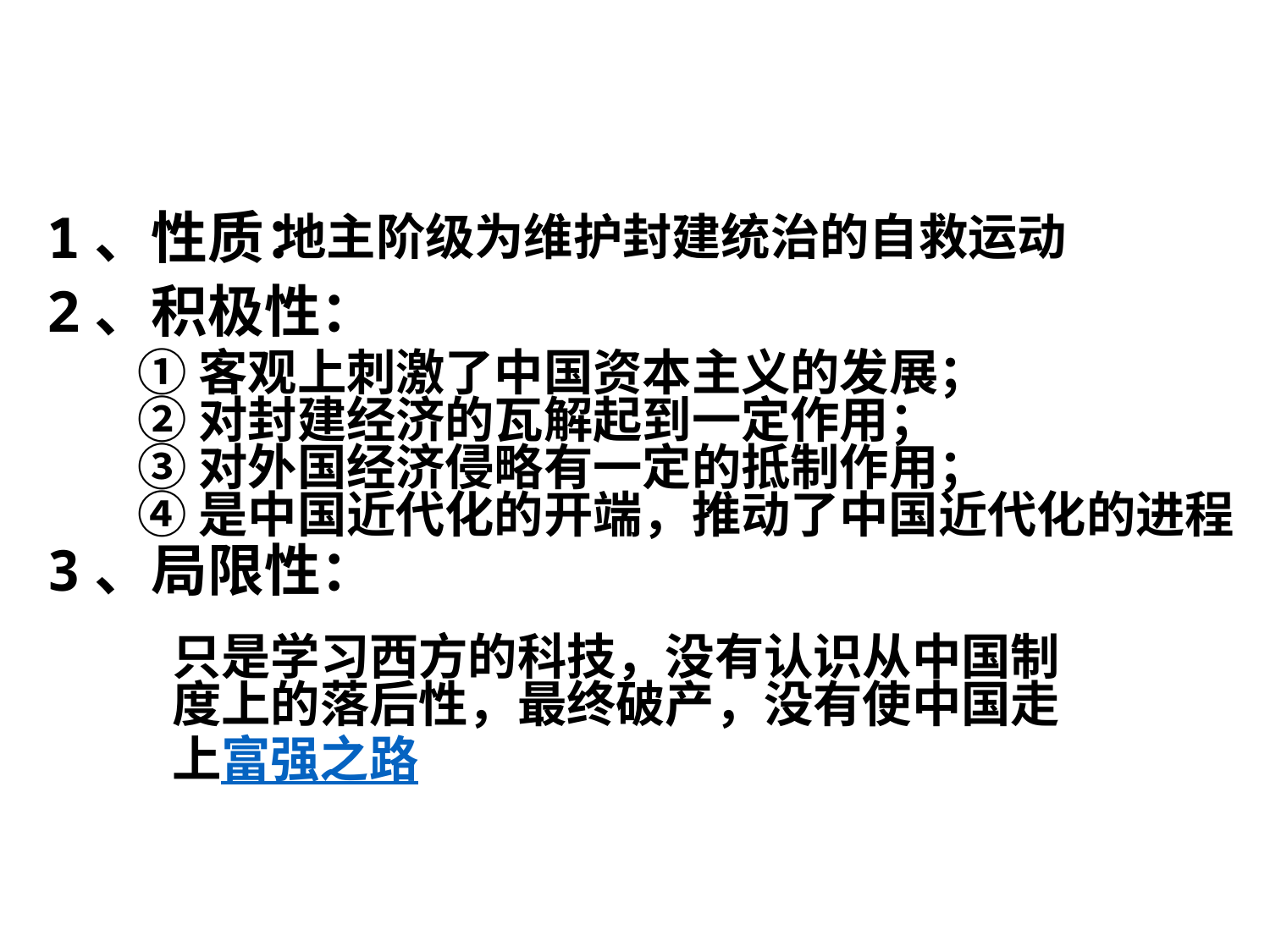

1、性质：
2、积极性：

3、局限性：
地主阶级为维护封建统治的自救运动
①客观上刺激了中国资本主义的发展；
②对封建经济的瓦解起到一定作用；
③对外国经济侵略有一定的抵制作用；
④是中国近代化的开端，推动了中国近代化的进程
只是学习西方的科技，没有认识从中国制度上的落后性，最终破产，没有使中国走上富强之路